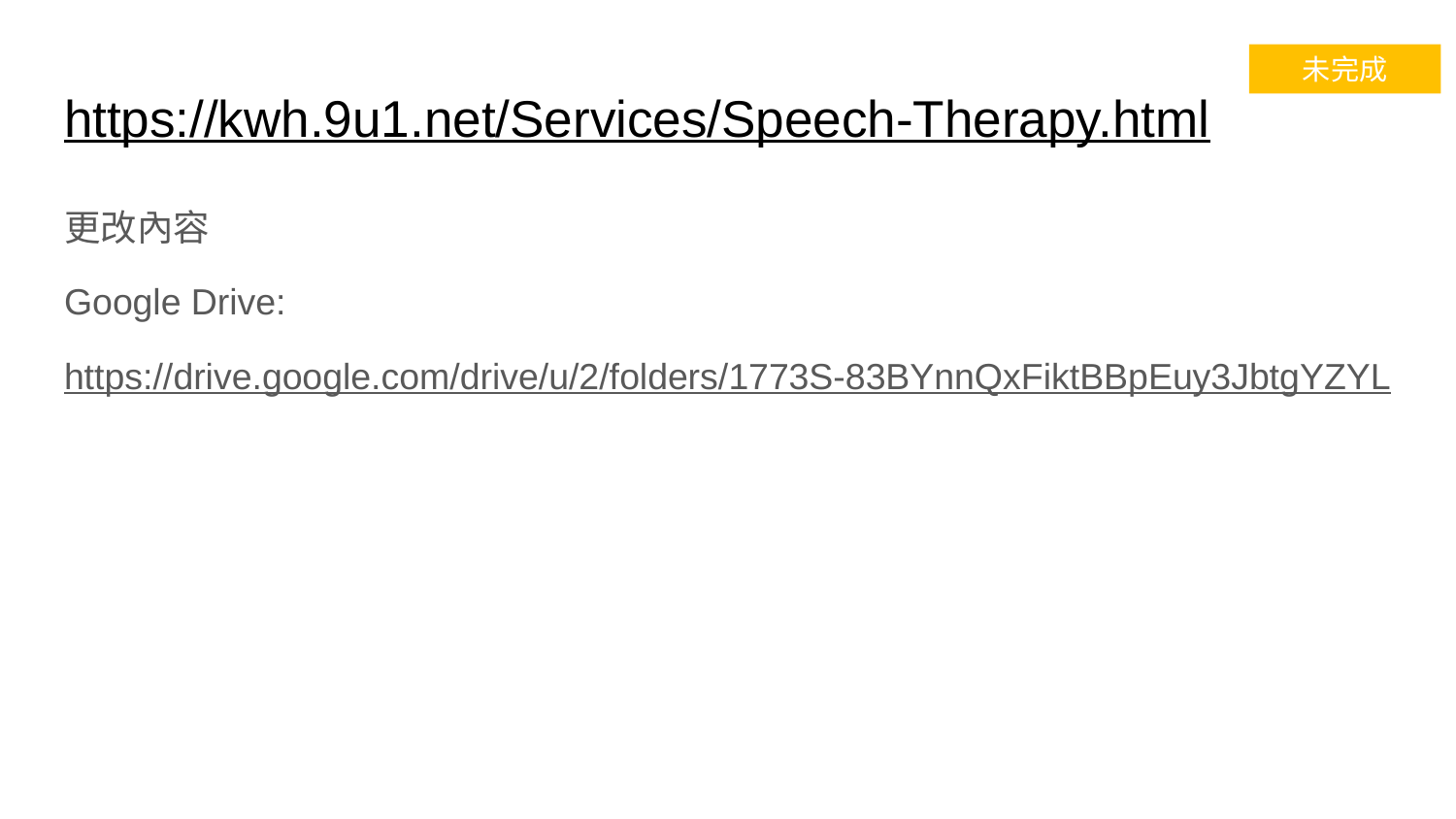

未完成
# https://kwh.9u1.net/Services/Speech-Therapy.html
更改內容
Google Drive:
https://drive.google.com/drive/u/2/folders/1773S-83BYnnQxFiktBBpEuy3JbtgYZYL